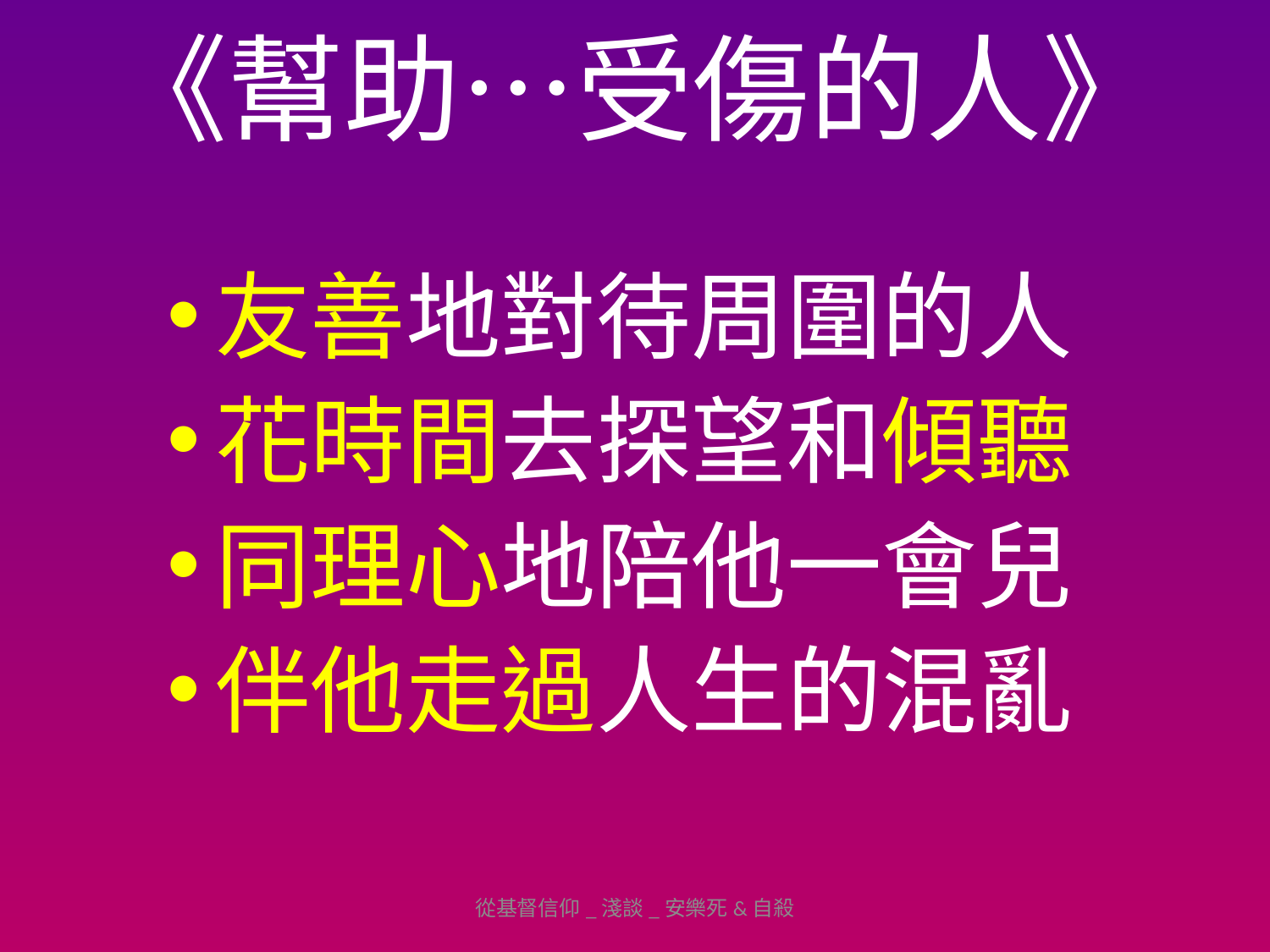

# 《幫助…受傷的人》
友善地對待周圍的人
花時間去探望和傾聽
同理心地陪他一會兒
伴他走過人生的混亂
從基督信仰_淺談_安樂死&自殺